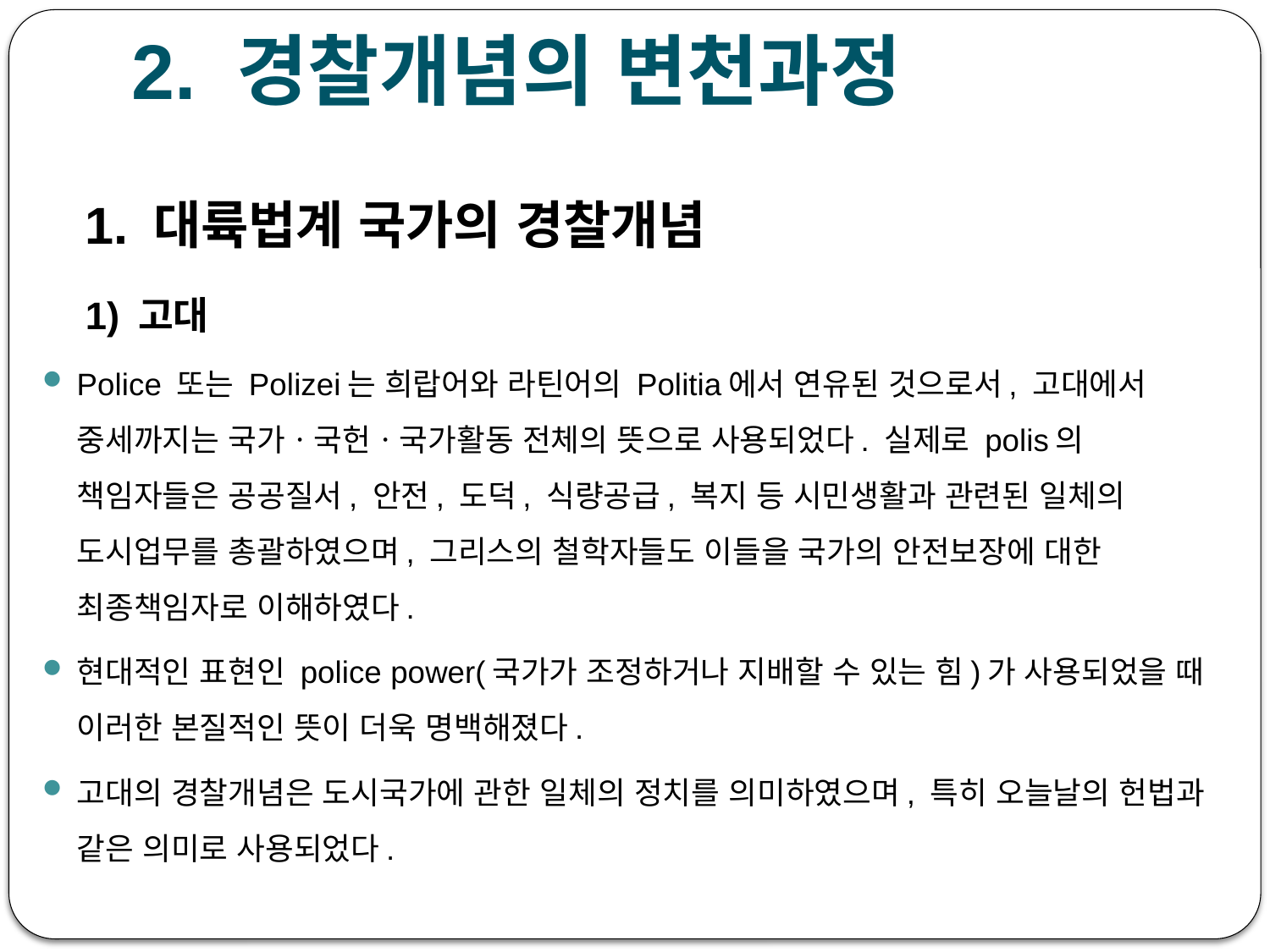

# 2. 경찰개념의 변천과정
    1. 대륙법계 국가의 경찰개념
    1) 고대
Police 또는 Polizei는 희랍어와 라틴어의 Politia에서 연유된 것으로서, 고대에서 중세까지는 국가ㆍ국헌ㆍ국가활동 전체의 뜻으로 사용되었다. 실제로 polis의 책임자들은 공공질서, 안전, 도덕, 식량공급, 복지 등 시민생활과 관련된 일체의 도시업무를 총괄하였으며, 그리스의 철학자들도 이들을 국가의 안전보장에 대한 최종책임자로 이해하였다.
현대적인 표현인 police power(국가가 조정하거나 지배할 수 있는 힘)가 사용되었을 때 이러한 본질적인 뜻이 더욱 명백해졌다.
고대의 경찰개념은 도시국가에 관한 일체의 정치를 의미하였으며, 특히 오늘날의 헌법과 같은 의미로 사용되었다.